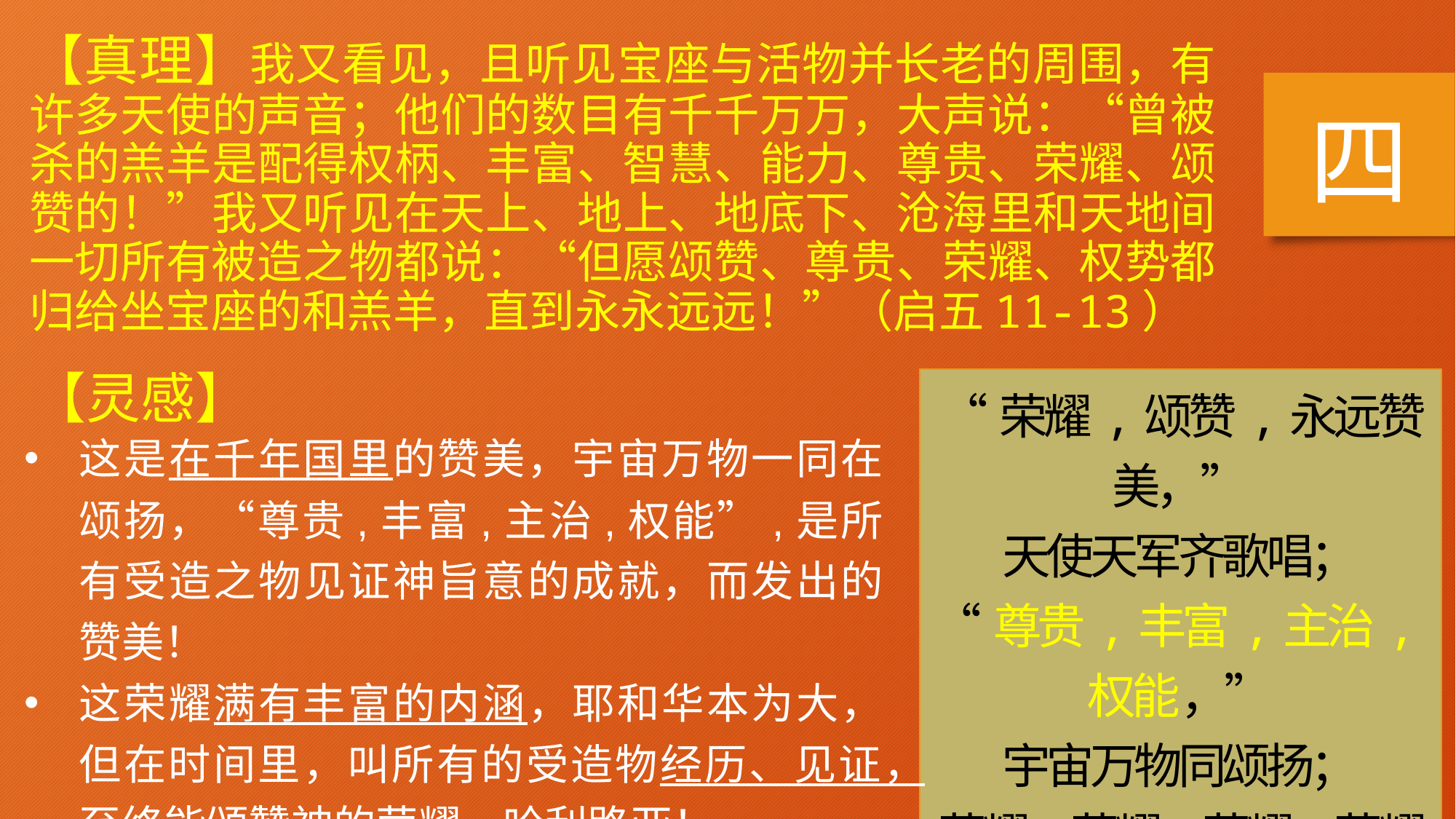

【真理】我又看见，且听见宝座与活物并长老的周围，有许多天使的声音；他们的数目有千千万万，大声说：“曾被杀的羔羊是配得权柄、丰富、智慧、能力、尊贵、荣耀、颂赞的！”我又听见在天上、地上、地底下、沧海里和天地间一切所有被造之物都说：“但愿颂赞、尊贵、荣耀、权势都归给坐宝座的和羔羊，直到永永远远！”（启五11-13）
四
【灵感】
“荣耀,颂赞,永远赞美，”
天使天军齐歌唱；
“尊贵,丰富,主治,权能，”
宇宙万物同颂扬；
荣耀，荣耀，荣耀，荣耀，
荣耀归万王之王。
这是在千年国里的赞美，宇宙万物一同在颂扬，“尊贵,丰富,主治,权能”,是所有受造之物见证神旨意的成就，而发出的赞美！
这荣耀满有丰富的内涵，耶和华本为大，但在时间里，叫所有的受造物经历、见证，至终能颂赞神的荣耀。哈利路亚！